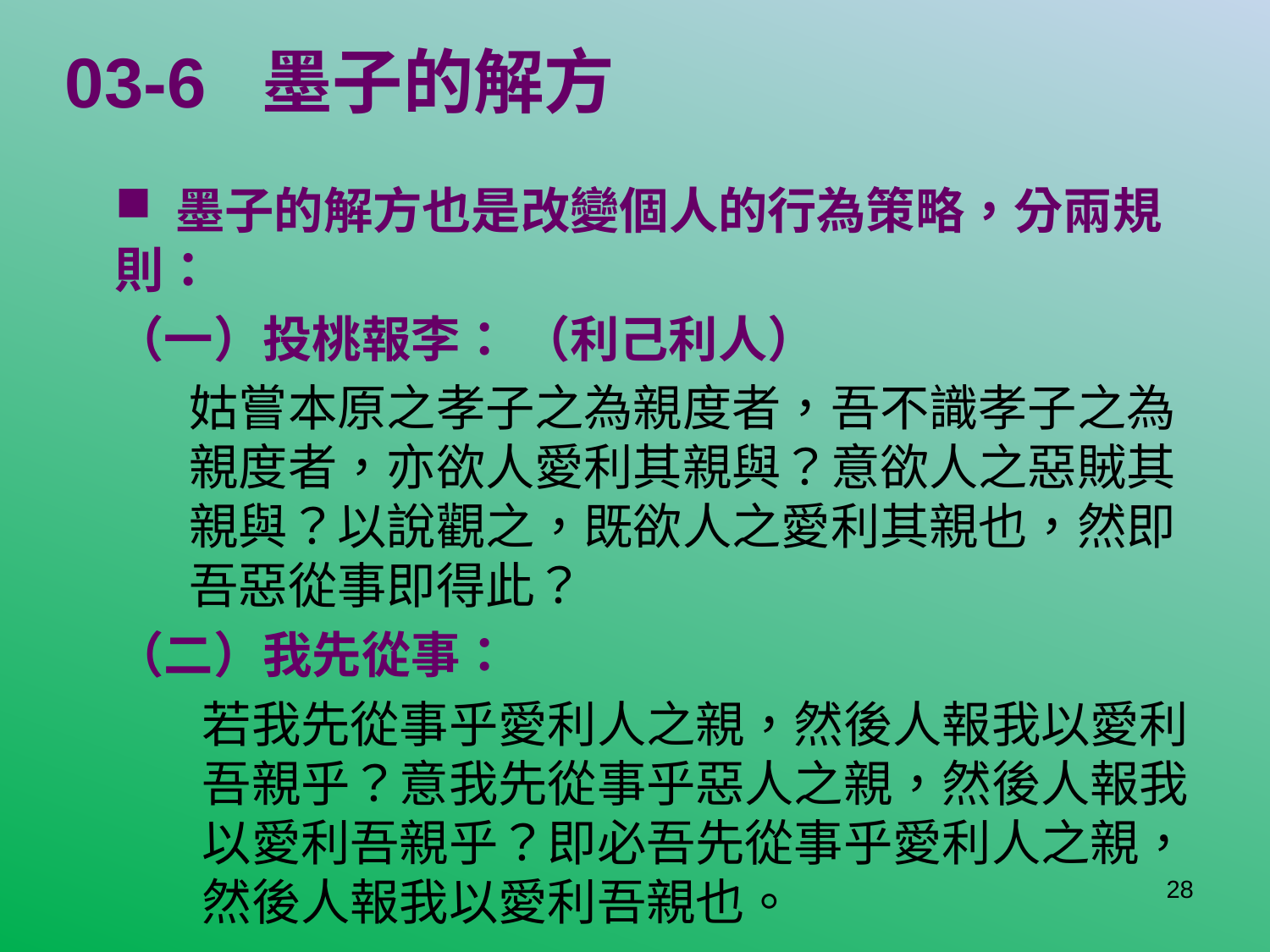

# 03-6  墨子的解方
 墨子的解方也是改變個人的行為策略，分兩規則：
（一）投桃報李： （利己利人）
姑嘗本原之孝子之為親度者，吾不識孝子之為親度者，亦欲人愛利其親與？意欲人之惡賊其親與？以說觀之，既欲人之愛利其親也，然即吾惡從事即得此？
（二）我先從事：
若我先從事乎愛利人之親，然後人報我以愛利吾親乎？意我先從事乎惡人之親，然後人報我以愛利吾親乎？即必吾先從事乎愛利人之親，然後人報我以愛利吾親也。
28